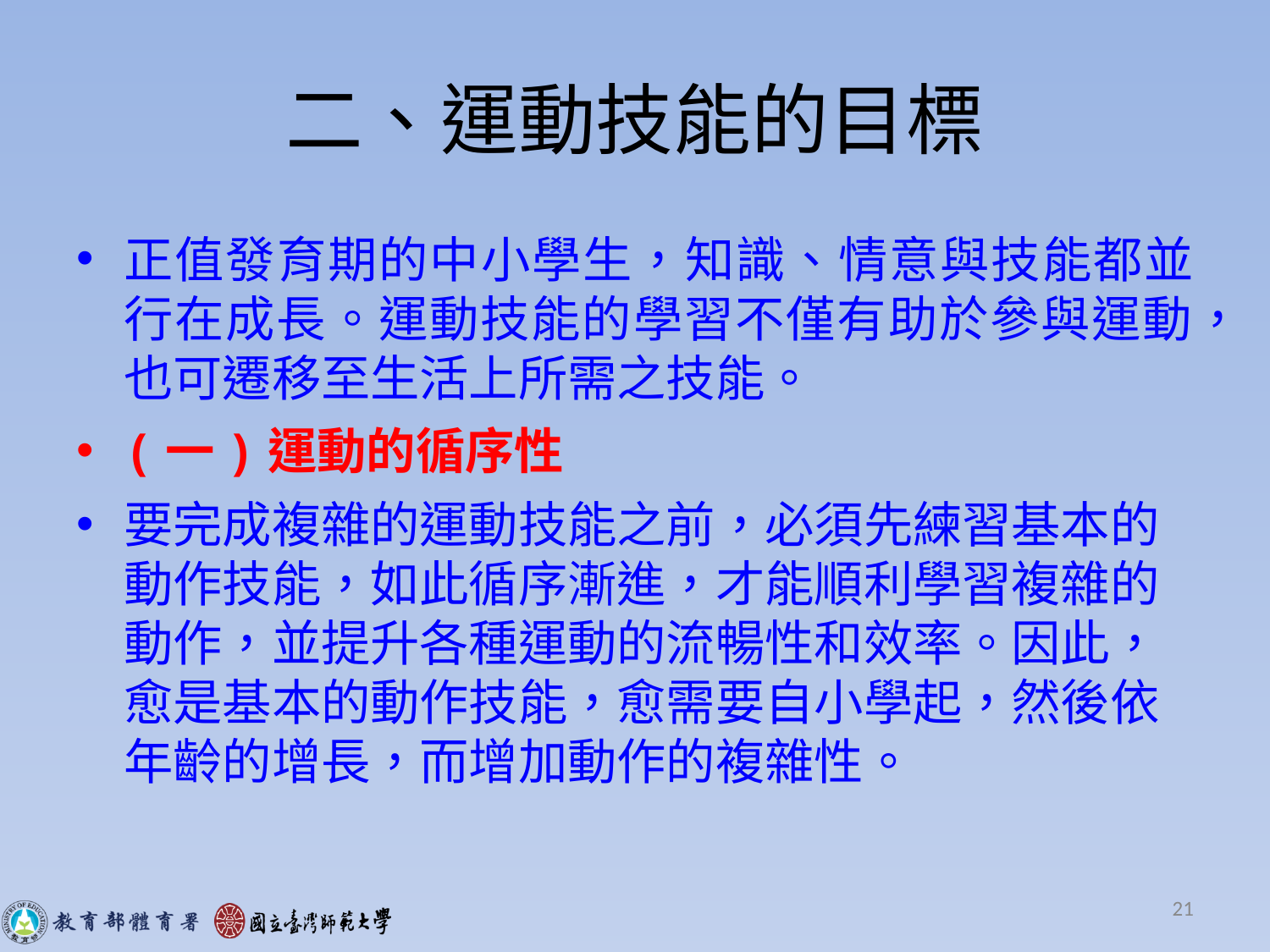

# 二、運動技能的目標
正值發育期的中小學生，知識、情意與技能都並行在成長。運動技能的學習不僅有助於參與運動，也可遷移至生活上所需之技能。
(一)運動的循序性
要完成複雜的運動技能之前，必須先練習基本的動作技能，如此循序漸進，才能順利學習複雜的動作，並提升各種運動的流暢性和效率。因此，愈是基本的動作技能，愈需要自小學起，然後依年齡的增長，而增加動作的複雜性。

21